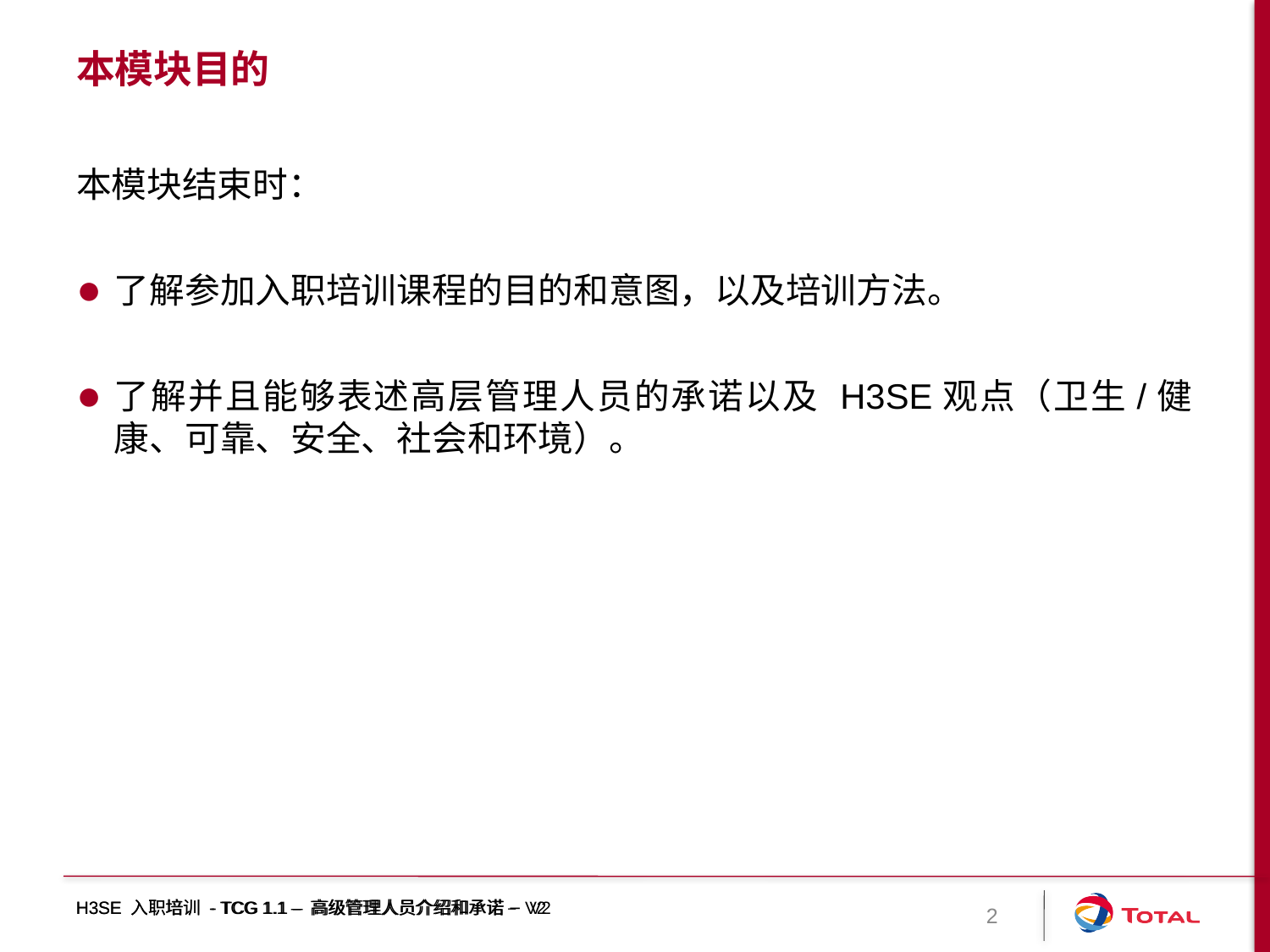

# 本模块目的
本模块结束时：

了解参加入职培训课程的目的和意图，以及培训方法。

了解并且能够表述高层管理人员的承诺以及 H3SE观点（卫生/健康、可靠、安全、社会和环境）。

H3SE 入职培训 - TCG 1.1 – 高级管理人员介绍和承诺 – V2
H3SE 入职培训 - TCG 1.1 – 高级管理人员介绍和承诺 – V2
2